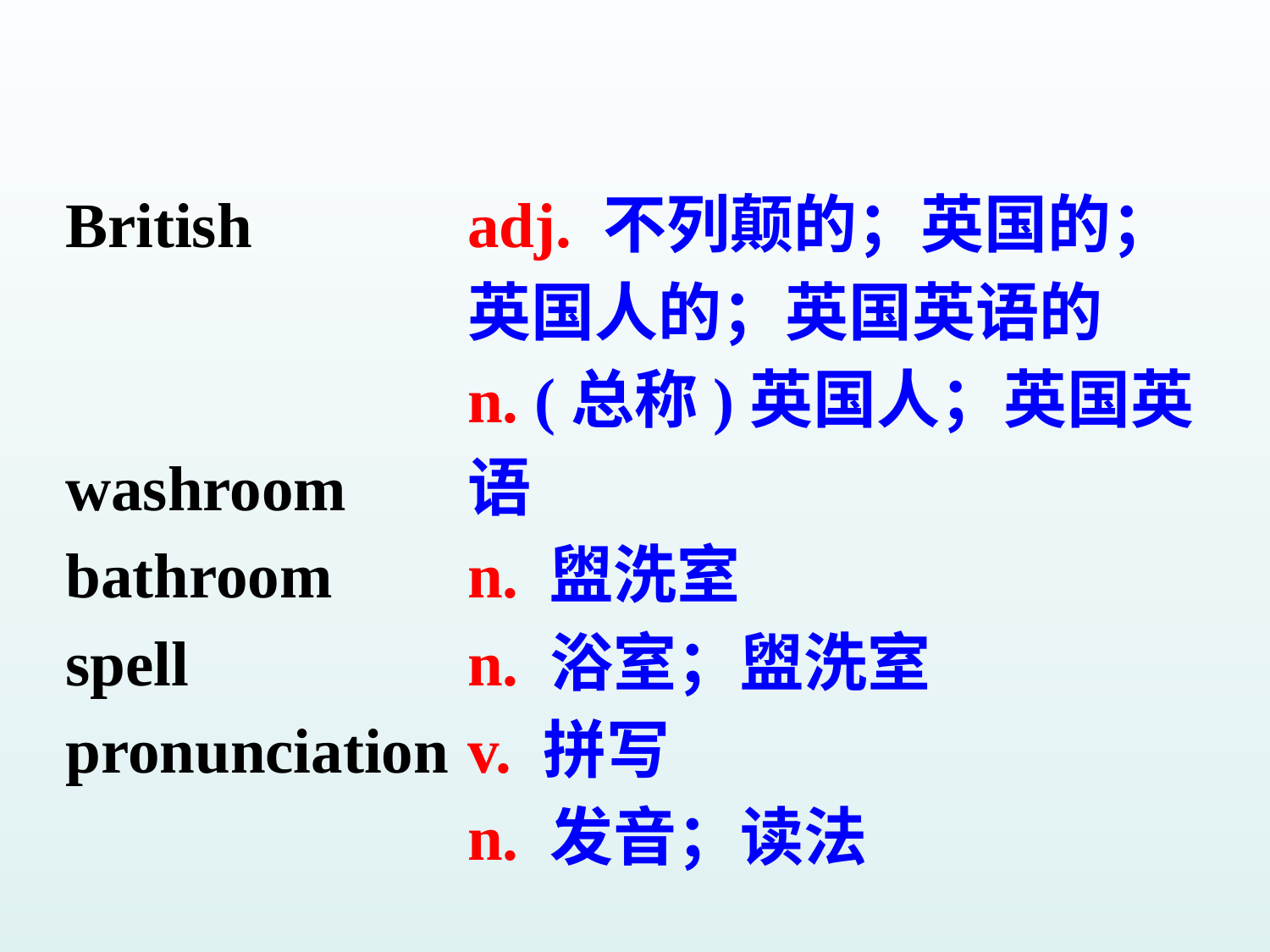

British

washroom
bathroom
spell
pronunciation
adj. 不列颠的；英国的；英国人的；英国英语的
n. (总称)英国人；英国英语
n. 盥洗室
n. 浴室；盥洗室
v. 拼写
n. 发音；读法